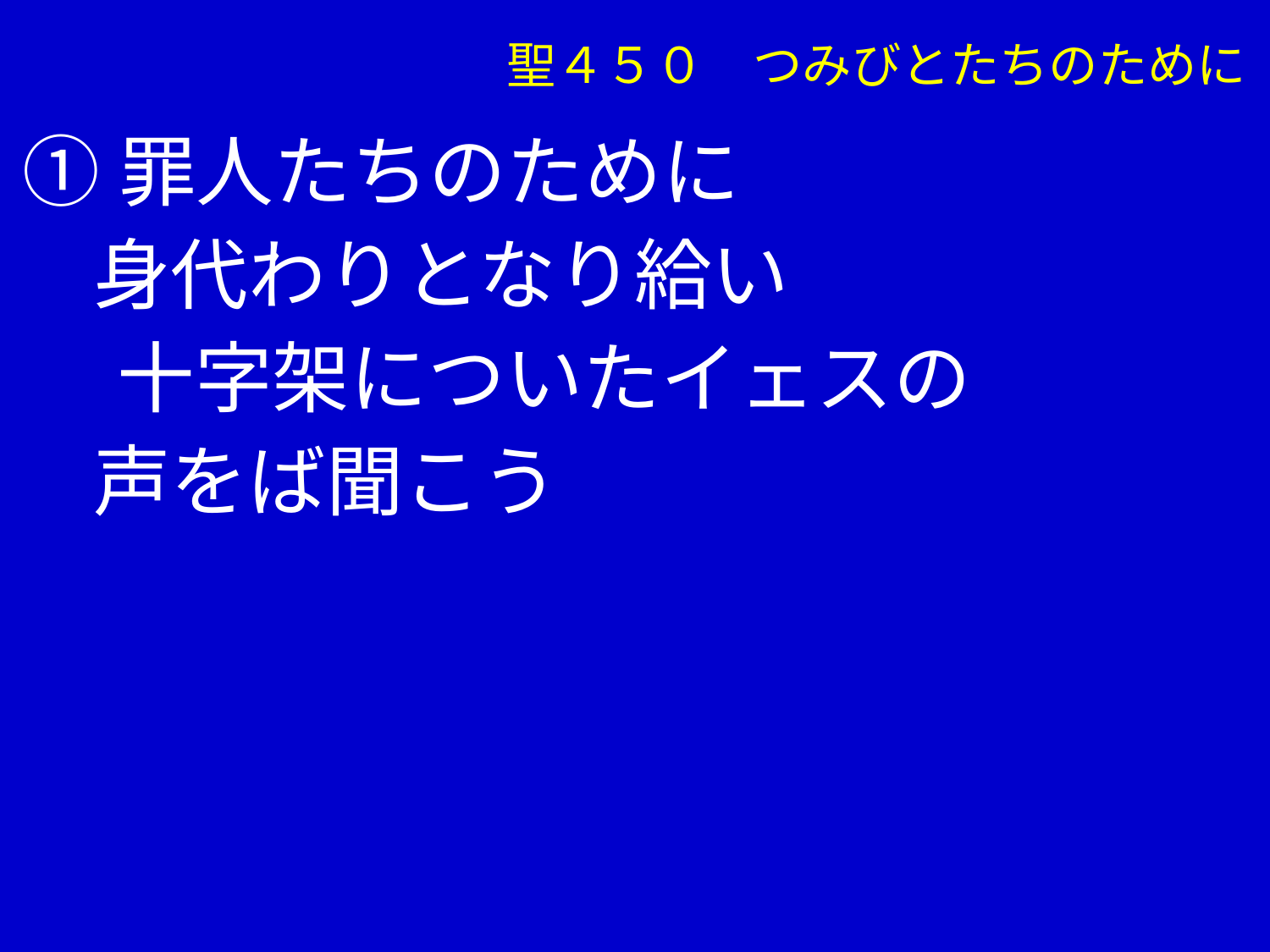

聖４５０　つみびとたちのために
①罪人たちのために
   身代わりとなり給い
　 十字架についたイェスの
   声をば聞こう